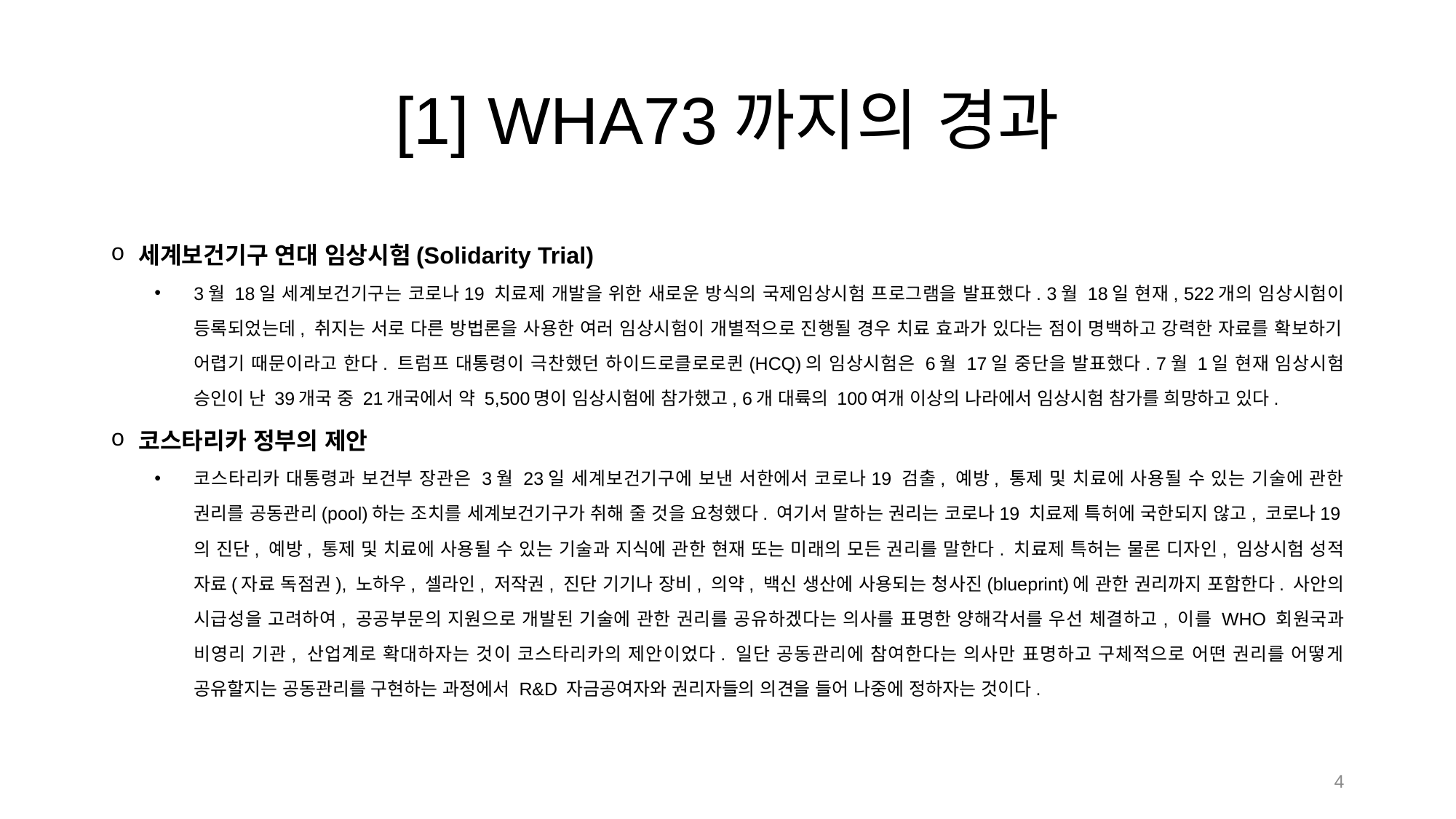

# [1] WHA73까지의 경과
세계보건기구 연대 임상시험(Solidarity Trial)
3월 18일 세계보건기구는 코로나19 치료제 개발을 위한 새로운 방식의 국제임상시험 프로그램을 발표했다. 3월 18일 현재, 522개의 임상시험이 등록되었는데, 취지는 서로 다른 방법론을 사용한 여러 임상시험이 개별적으로 진행될 경우 치료 효과가 있다는 점이 명백하고 강력한 자료를 확보하기 어렵기 때문이라고 한다. 트럼프 대통령이 극찬했던 하이드로클로로퀸(HCQ)의 임상시험은 6월 17일 중단을 발표했다. 7월 1일 현재 임상시험 승인이 난 39개국 중 21개국에서 약 5,500명이 임상시험에 참가했고, 6개 대륙의 100여개 이상의 나라에서 임상시험 참가를 희망하고 있다.
코스타리카 정부의 제안
코스타리카 대통령과 보건부 장관은 3월 23일 세계보건기구에 보낸 서한에서 코로나19 검출, 예방, 통제 및 치료에 사용될 수 있는 기술에 관한 권리를 공동관리(pool)하는 조치를 세계보건기구가 취해 줄 것을 요청했다. 여기서 말하는 권리는 코로나19 치료제 특허에 국한되지 않고, 코로나19의 진단, 예방, 통제 및 치료에 사용될 수 있는 기술과 지식에 관한 현재 또는 미래의 모든 권리를 말한다. 치료제 특허는 물론 디자인, 임상시험 성적 자료(자료 독점권), 노하우, 셀라인, 저작권, 진단 기기나 장비, 의약, 백신 생산에 사용되는 청사진(blueprint)에 관한 권리까지 포함한다. 사안의 시급성을 고려하여, 공공부문의 지원으로 개발된 기술에 관한 권리를 공유하겠다는 의사를 표명한 양해각서를 우선 체결하고, 이를 WHO 회원국과 비영리 기관, 산업계로 확대하자는 것이 코스타리카의 제안이었다. 일단 공동관리에 참여한다는 의사만 표명하고 구체적으로 어떤 권리를 어떻게 공유할지는 공동관리를 구현하는 과정에서 R&D 자금공여자와 권리자들의 의견을 들어 나중에 정하자는 것이다.

4